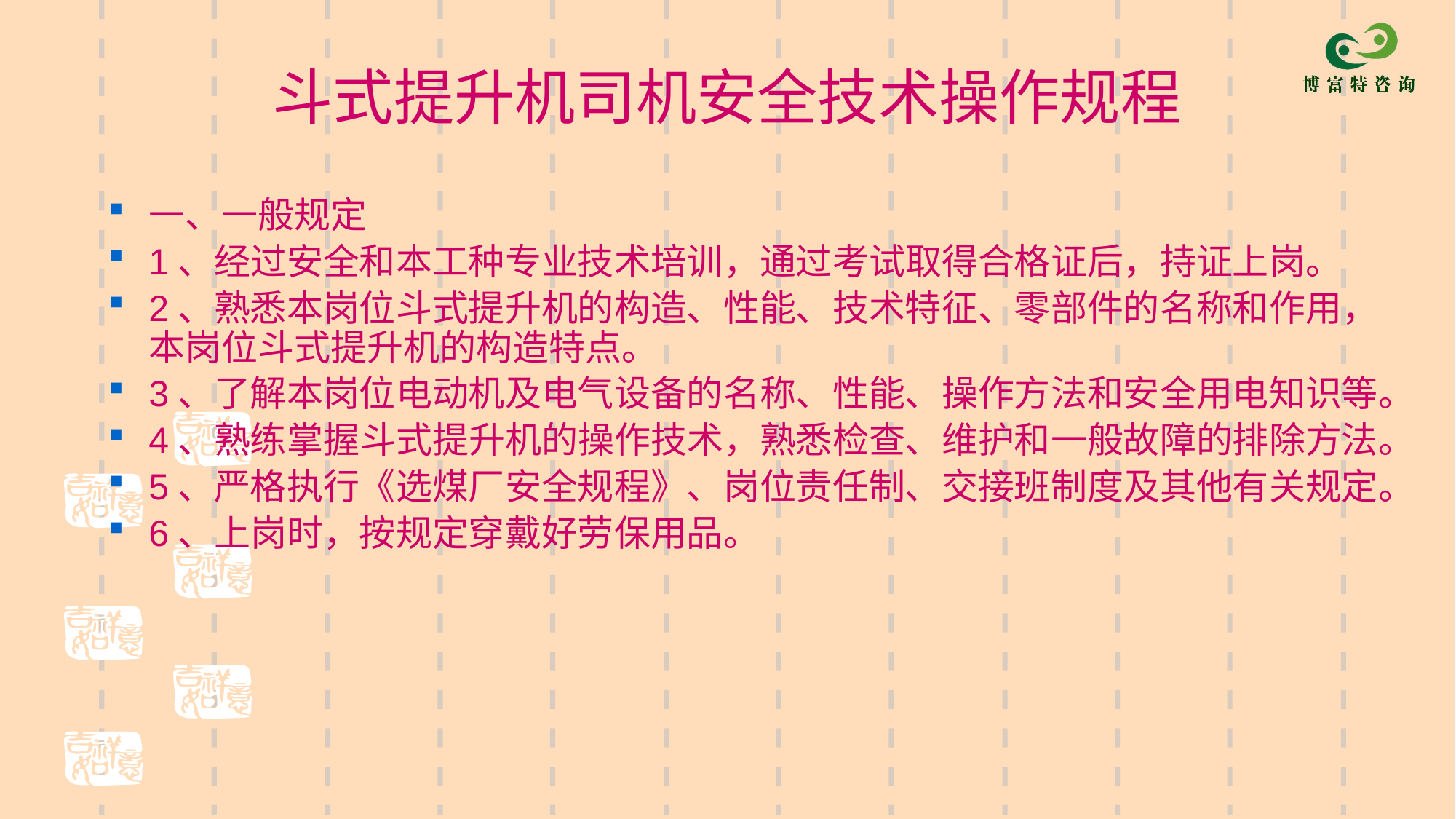

# 斗式提升机司机安全技术操作规程
一、一般规定
1、经过安全和本工种专业技术培训，通过考试取得合格证后，持证上岗。
2、熟悉本岗位斗式提升机的构造、性能、技术特征、零部件的名称和作用，本岗位斗式提升机的构造特点。
3、了解本岗位电动机及电气设备的名称、性能、操作方法和安全用电知识等。
4、熟练掌握斗式提升机的操作技术，熟悉检查、维护和一般故障的排除方法。
5、严格执行《选煤厂安全规程》、岗位责任制、交接班制度及其他有关规定。
6、上岗时，按规定穿戴好劳保用品。